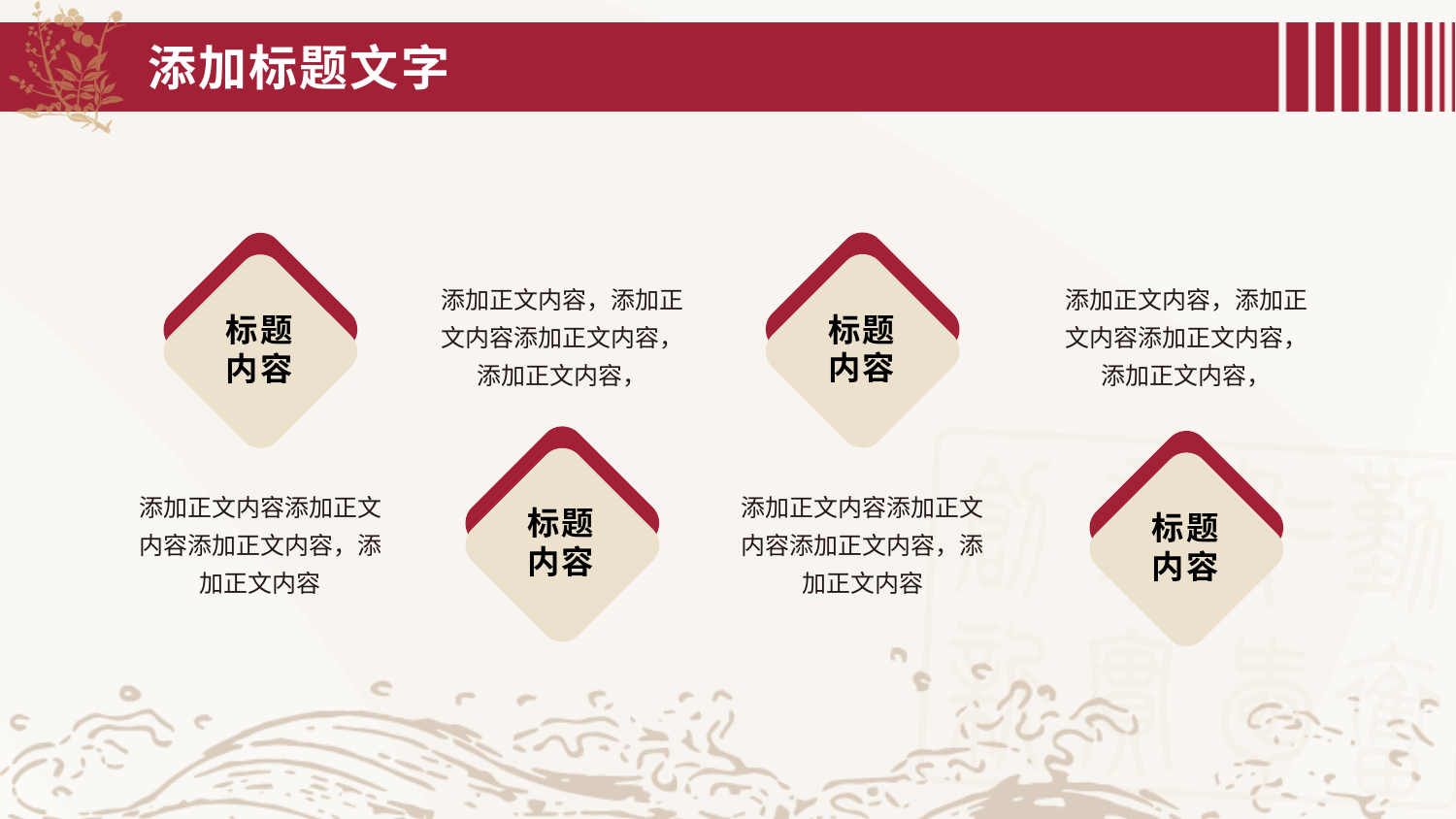

# 添加标题文字

标题
内容

标题
内容
添加正文内容，添加正文内容添加正文内容，添加正文内容，
添加正文内容，添加正文内容添加正文内容，添加正文内容，

标题
内容

标题
内容
添加正文内容添加正文内容添加正文内容，添加正文内容
添加正文内容添加正文内容添加正文内容，添加正文内容